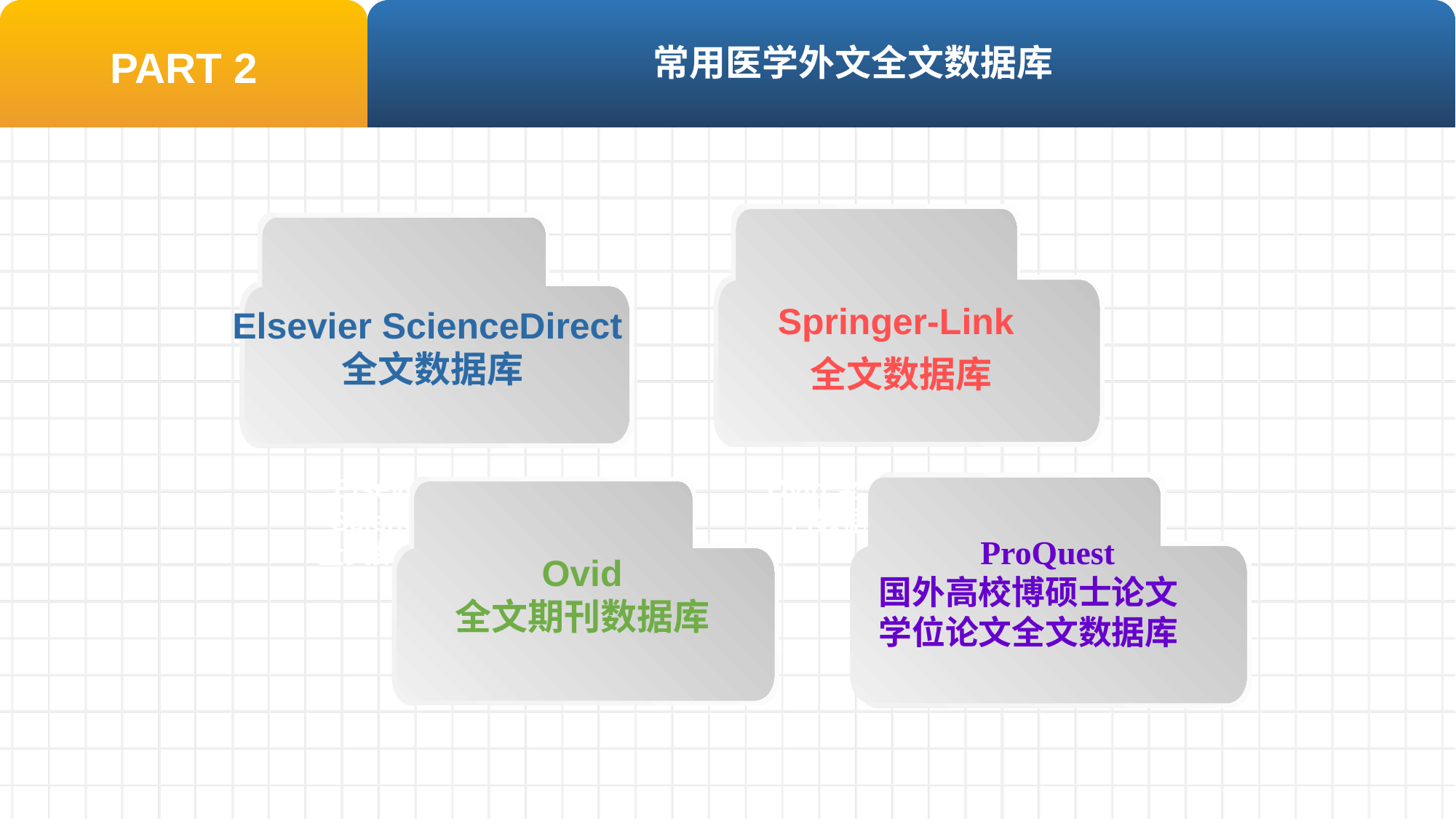

PART 2

常用医学外文全文数据库

Springer-Link
全文数据库
Elsevier ScienceDirect
全文数据库
Elsevier Science
全文数据库
Springer-Link
全文数据库

Ovid全文期刊数据库
ProQuest
国外高校博硕士论文学位论文全文数据库

ProQuest
   国外高校博硕士论文
   学位论文全文数据库
Ovid
全文期刊数据库